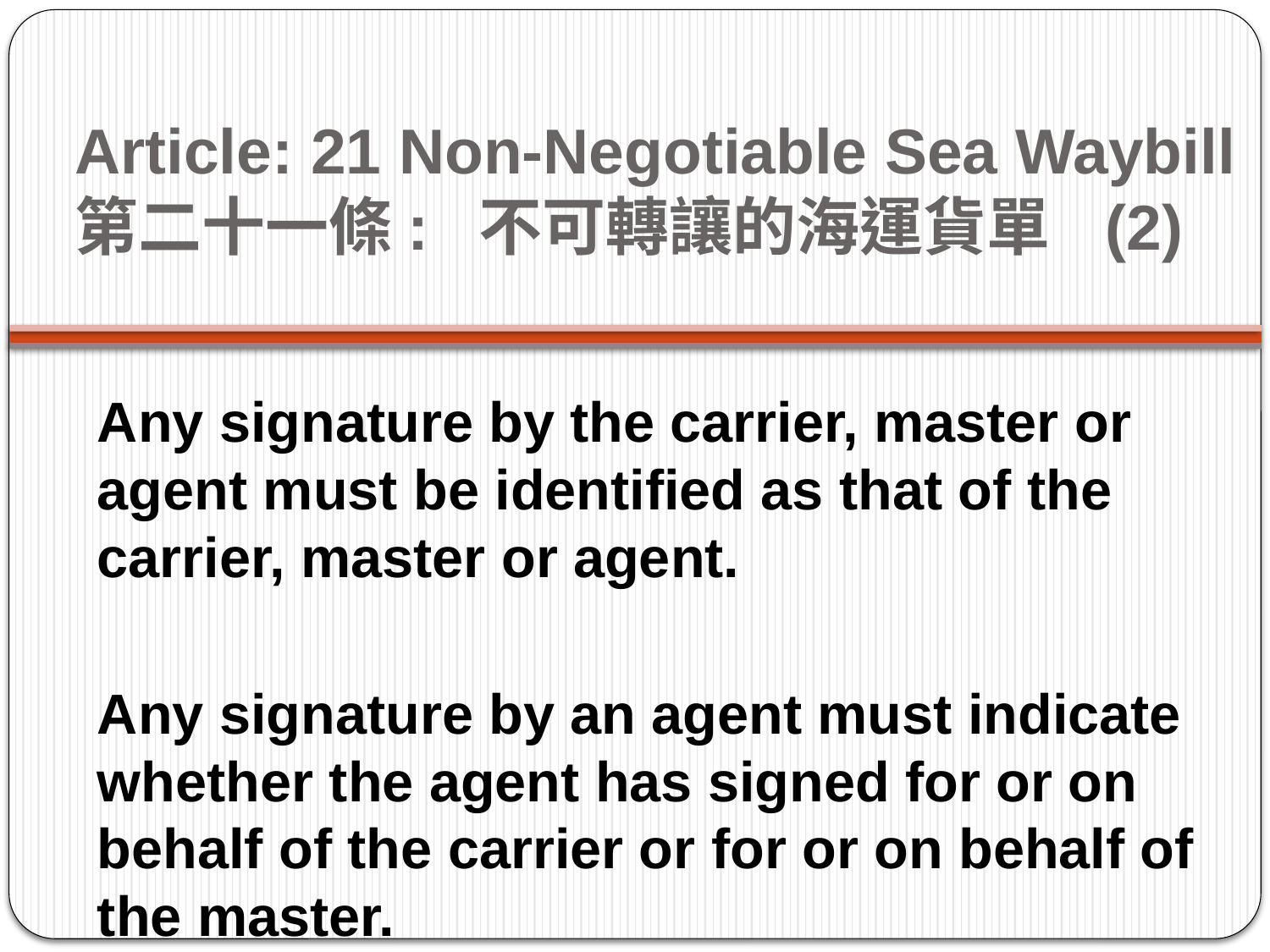

# Article: 21 Non-Negotiable Sea Waybill 第二十一條:  不可轉讓的海運貨單   (2)
Any signature by the carrier, master or agent must be identified as that of the carrier, master or agent.

Any signature by an agent must indicate whether the agent has signed for or on behalf of the carrier or for or on behalf of the master.